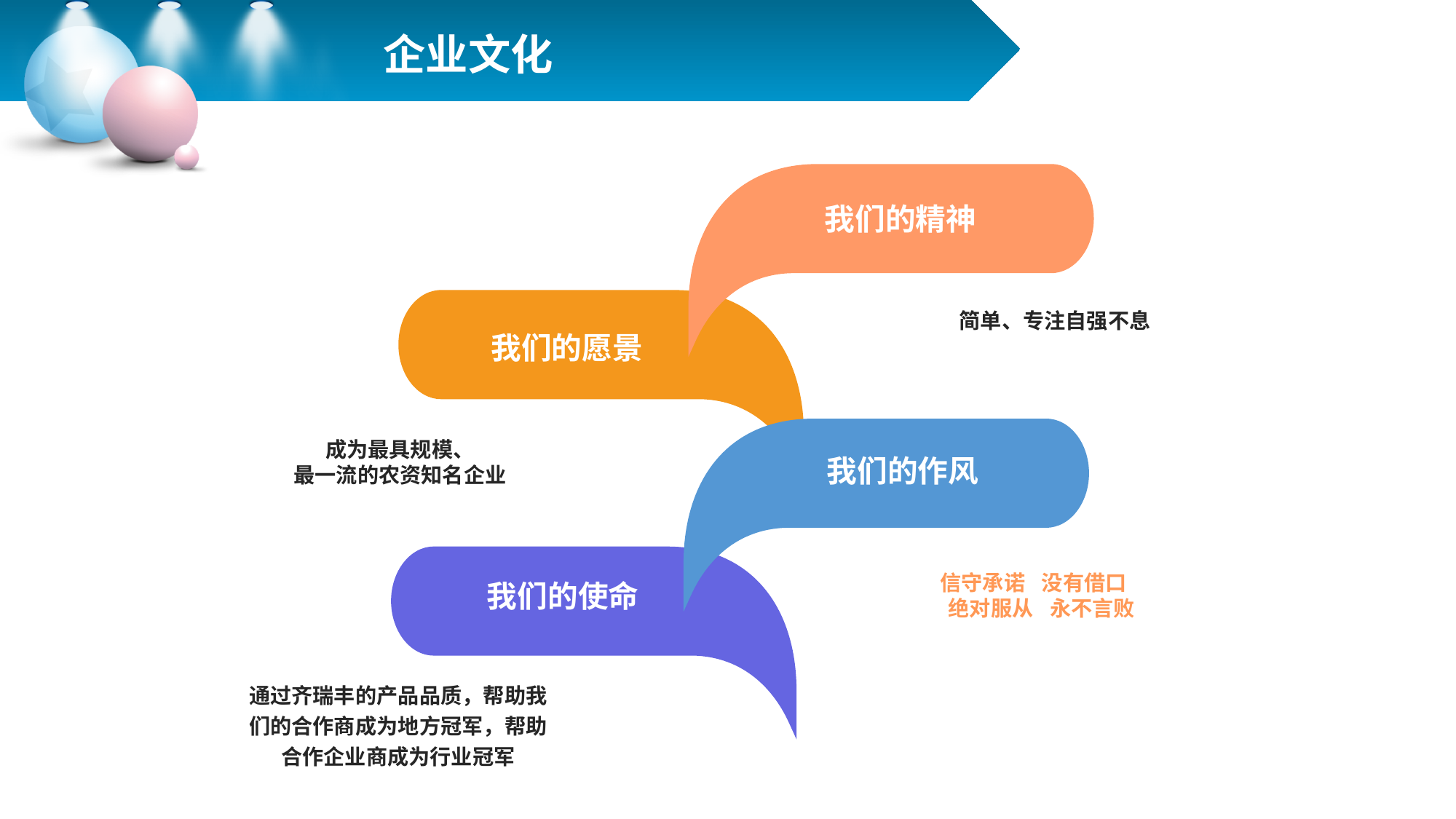

企业文化

我们的精神

我们的愿景
简单、专注自强不息

我们的作风
成为最具规模、
最一流的农资知名企业

我们的使命
信守承诺   没有借口
绝对服从   永不言败
通过齐瑞丰的产品品质，帮助我们的合作商成为地方冠军，帮助合作企业商成为行业冠军